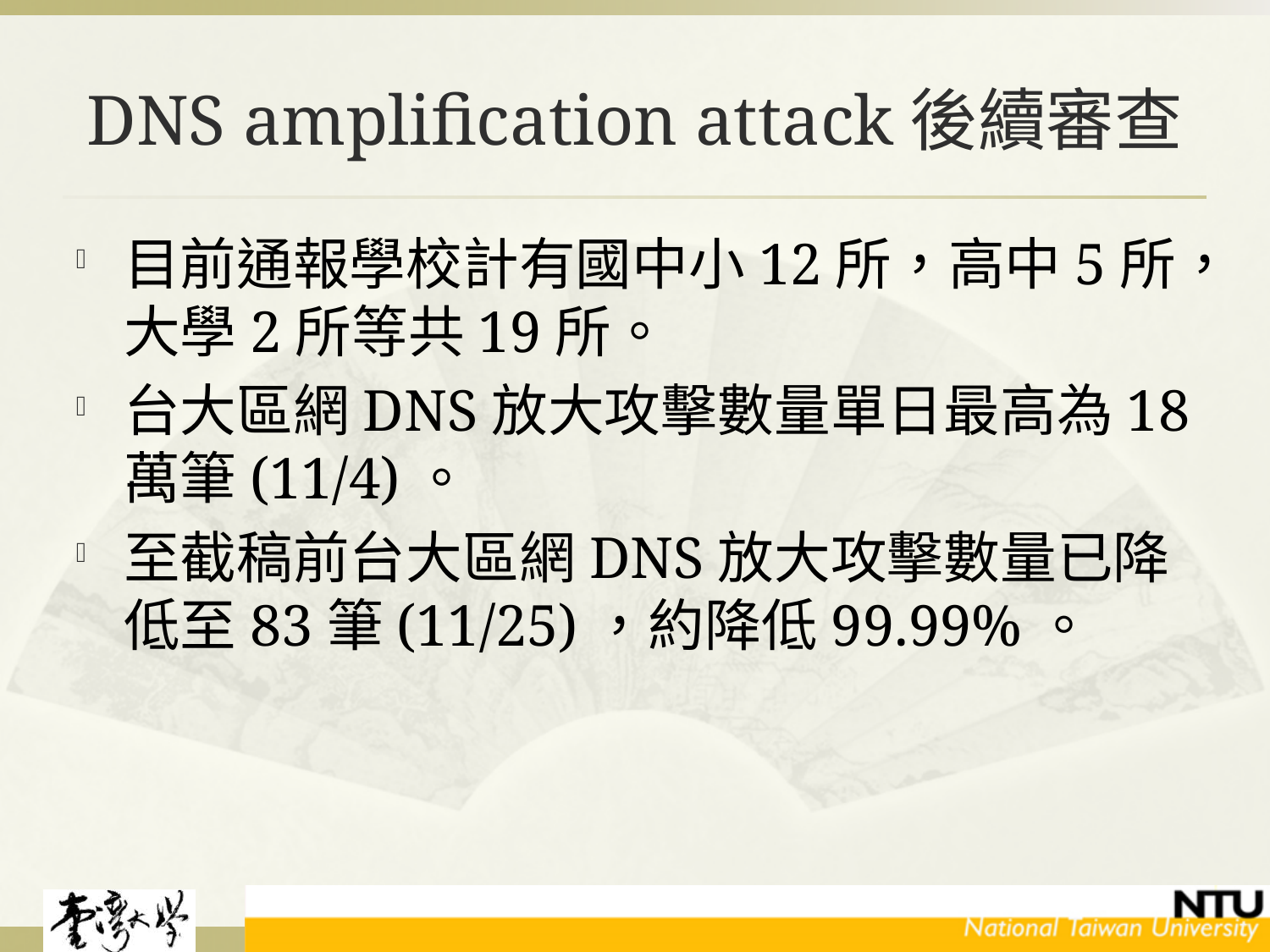

# DNS amplification attack後續審查
目前通報學校計有國中小12所，高中5所，大學2所等共19所。
台大區網DNS放大攻擊數量單日最高為18萬筆(11/4)。
至截稿前台大區網DNS放大攻擊數量已降低至83筆(11/25)，約降低99.99%。